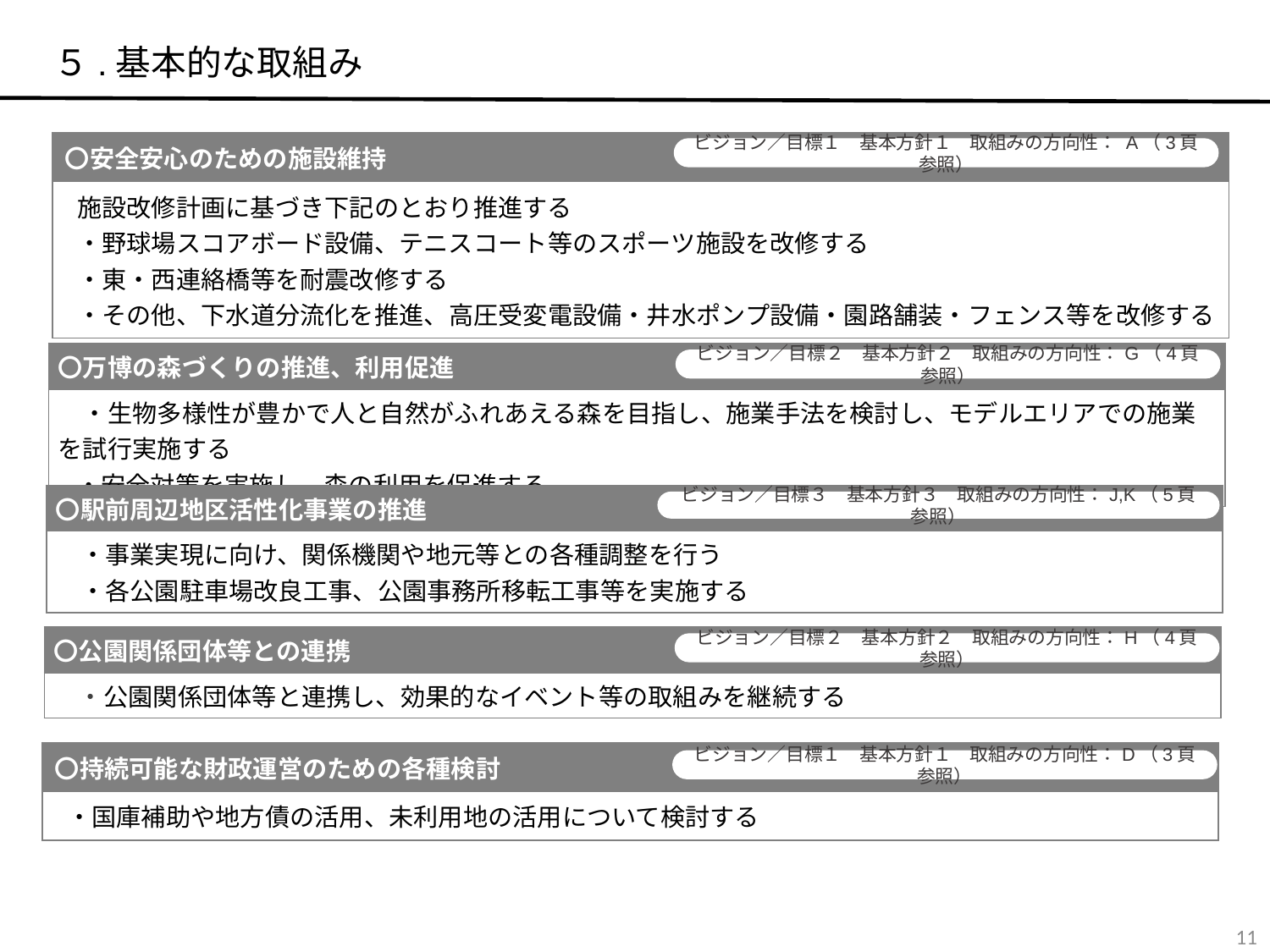

５.基本的な取組み
| 〇安全安心のための施設維持 |
| --- |
| 施設改修計画に基づき下記のとおり推進する ・野球場スコアボード設備、テニスコート等のスポーツ施設を改修する ・東・西連絡橋等を耐震改修する ・その他、下水道分流化を推進、高圧受変電設備・井水ポンプ設備・園路舗装・フェンス等を改修する |
ビジョン／目標１　基本方針１　取組みの方向性： A（3頁参照）
| 〇万博の森づくりの推進、利用促進 |
| --- |
| ・生物多様性が豊かで人と自然がふれあえる森を目指し、施業手法を検討し、モデルエリアでの施業を試行実施する ・安全対策を実施し、森の利用を促進する |
ビジョン／目標２　基本方針２　取組みの方向性：G（4頁参照）
| 〇駅前周辺地区活性化事業の推進 |
| --- |
| ・事業実現に向け、関係機関や地元等との各種調整を行う 　・各公園駐車場改良工事、公園事務所移転工事等を実施する |
ビジョン／目標３　基本方針３　取組みの方向性：J,K（5頁参照）
| 〇公園関係団体等との連携 |
| --- |
| ・公園関係団体等と連携し、効果的なイベント等の取組みを継続する |
ビジョン／目標２　基本方針２　取組みの方向性：H（4頁参照）
| 〇持続可能な財政運営のための各種検討 |
| --- |
| ・国庫補助や地方債の活用、未利用地の活用について検討する |
ビジョン／目標１　基本方針１　取組みの方向性：D（3頁参照）
11